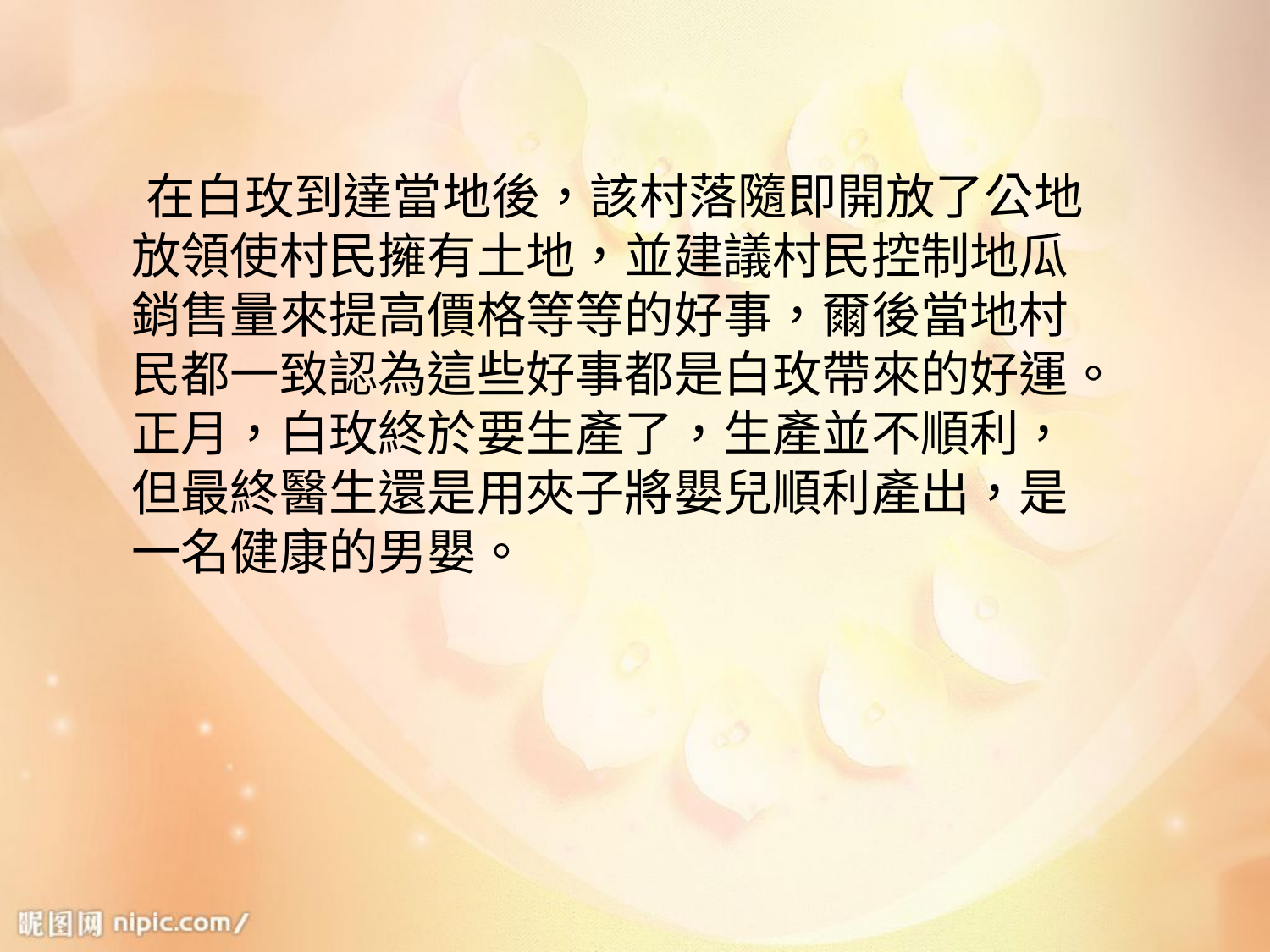

在白玫到達當地後，該村落隨即開放了公地放領使村民擁有土地，並建議村民控制地瓜銷售量來提高價格等等的好事，爾後當地村民都一致認為這些好事都是白玫帶來的好運。正月，白玫終於要生產了，生產並不順利，但最終醫生還是用夾子將嬰兒順利產出，是一名健康的男嬰。